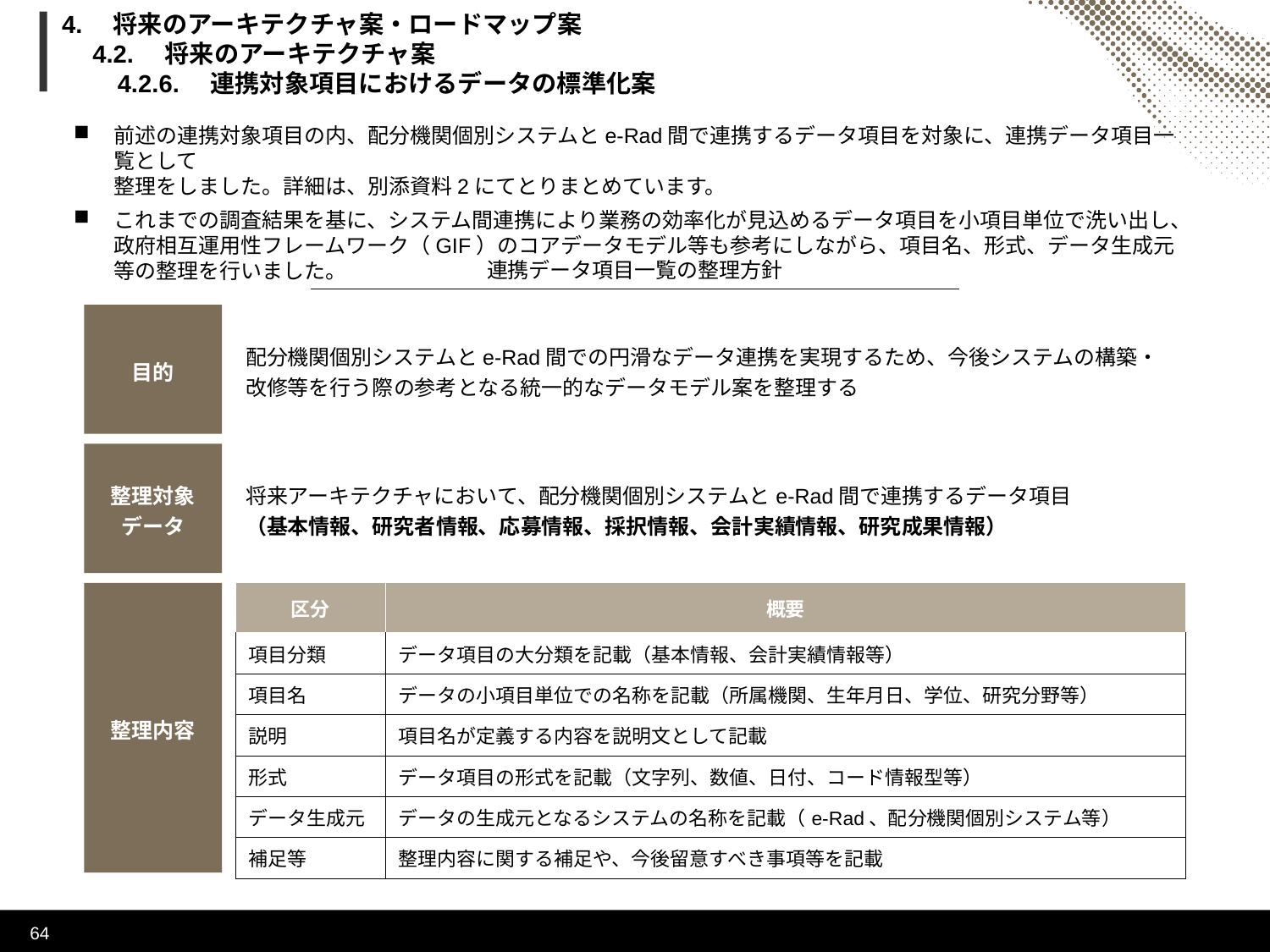

4.　将来のアーキテクチャ案・ロードマップ案
　4.2.　将来のアーキテクチャ案
　　4.2.6.　連携対象項目におけるデータの標準化案
前述の連携対象項目の内、配分機関個別システムとe-Rad間で連携するデータ項目を対象に、連携データ項目一覧として
整理をしました。詳細は、別添資料2にてとりまとめています。
これまでの調査結果を基に、システム間連携により業務の効率化が見込めるデータ項目を小項目単位で洗い出し、政府相互運用性フレームワーク（GIF）のコアデータモデル等も参考にしながら、項目名、形式、データ生成元等の整理を行いました。
連携データ項目一覧の整理方針
配分機関個別システムとe-Rad間での円滑なデータ連携を実現するため、今後システムの構築・改修等を行う際の参考となる統一的なデータモデル案を整理する
目的
整理対象データ
将来アーキテクチャにおいて、配分機関個別システムとe-Rad間で連携するデータ項目
（基本情報、研究者情報、応募情報、採択情報、会計実績情報、研究成果情報）
| 区分 | 概要 |
| --- | --- |
| 項目分類 | データ項目の大分類を記載（基本情報、会計実績情報等） |
| 項目名 | データの小項目単位での名称を記載（所属機関、生年月日、学位、研究分野等） |
| 説明 | 項目名が定義する内容を説明文として記載 |
| 形式 | データ項目の形式を記載（文字列、数値、日付、コード情報型等） |
| データ生成元 | データの生成元となるシステムの名称を記載（e-Rad、配分機関個別システム等） |
| 補足等 | 整理内容に関する補足や、今後留意すべき事項等を記載 |
整理内容